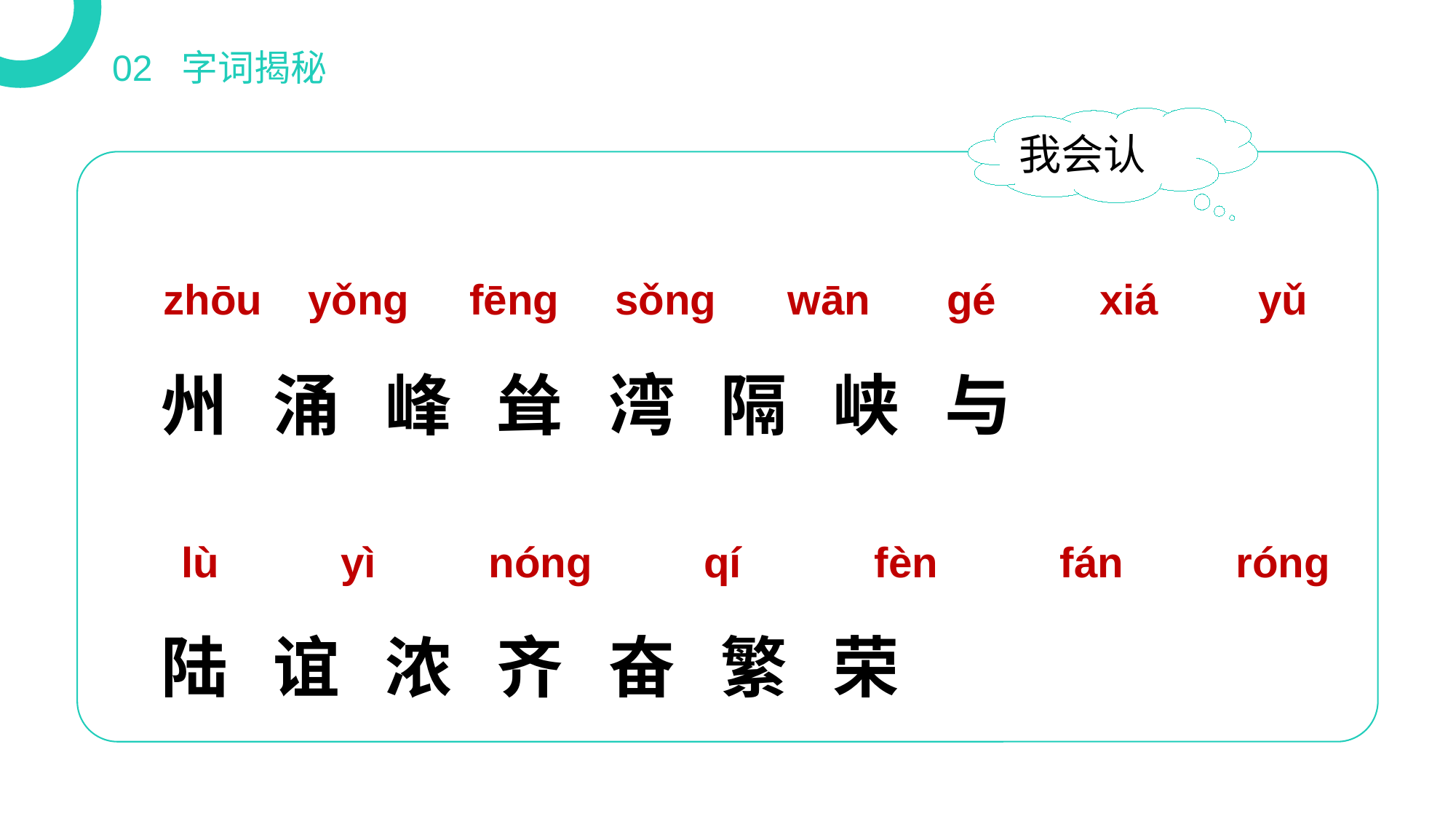

02  字词揭秘
我会认
zhōu
yǒnɡ
fēnɡ
sǒnɡ
 wān
ɡé
xiá
yǔ
州   涌   峰   耸   湾   隔   峡   与

陆   谊   浓   齐   奋   繁   荣
lù
yì
nónɡ
qí
 fèn
 fán
rónɡ